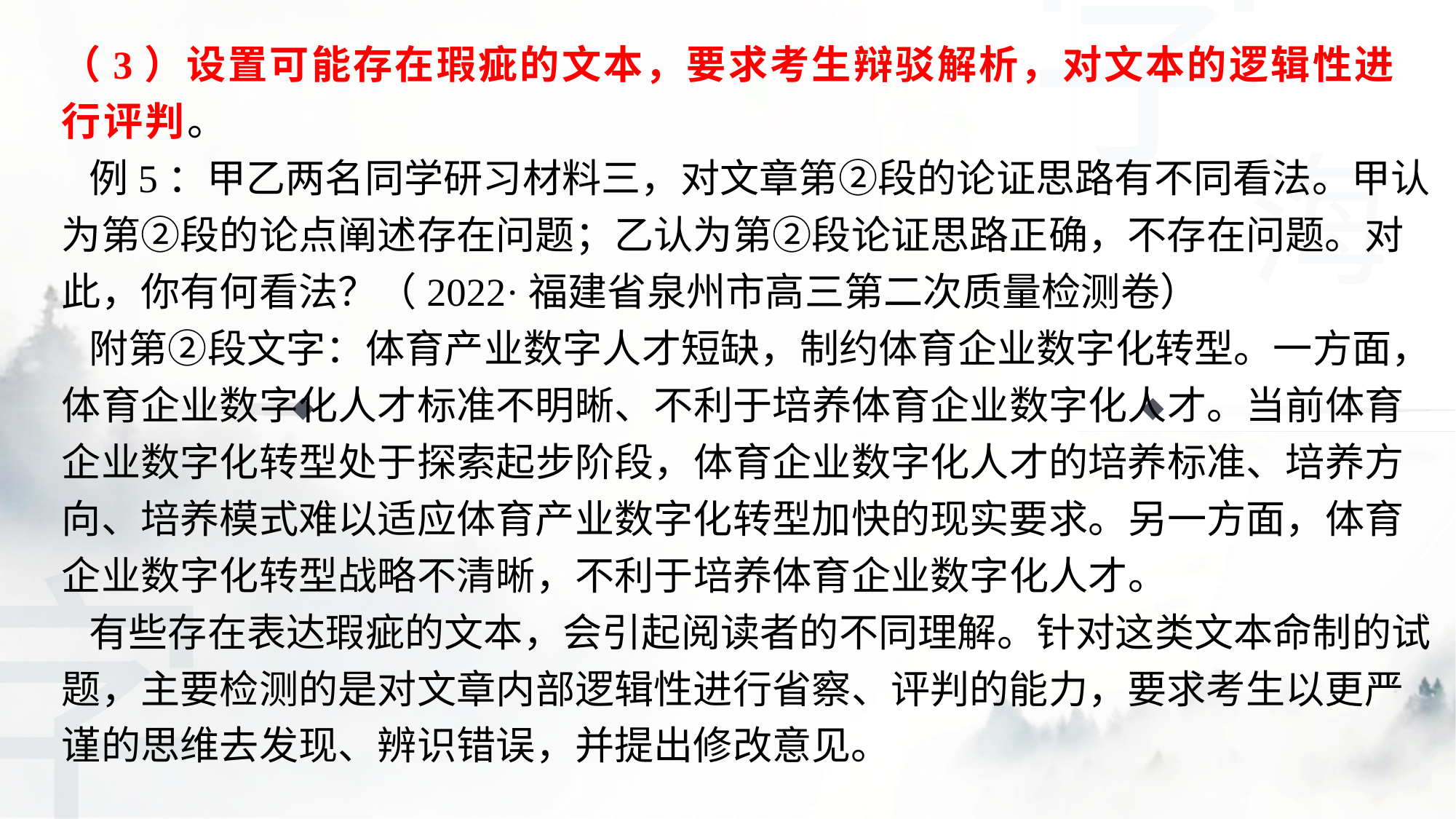

（3）设置可能存在瑕疵的文本，要求考生辩驳解析，对文本的逻辑性进行评判。
  例5：甲乙两名同学研习材料三，对文章第②段的论证思路有不同看法。甲认为第②段的论点阐述存在问题；乙认为第②段论证思路正确，不存在问题。对此，你有何看法？（2022·福建省泉州市高三第二次质量检测卷）
  附第②段文字：体育产业数字人才短缺，制约体育企业数字化转型。一方面，体育企业数字化人才标准不明晰、不利于培养体育企业数字化人才。当前体育企业数字化转型处于探索起步阶段，体育企业数字化人才的培养标准、培养方向、培养模式难以适应体育产业数字化转型加快的现实要求。另一方面，体育企业数字化转型战略不清晰，不利于培养体育企业数字化人才。
  有些存在表达瑕疵的文本，会引起阅读者的不同理解。针对这类文本命制的试题，主要检测的是对文章内部逻辑性进行省察、评判的能力，要求考生以更严谨的思维去发现、辨识错误，并提出修改意见。